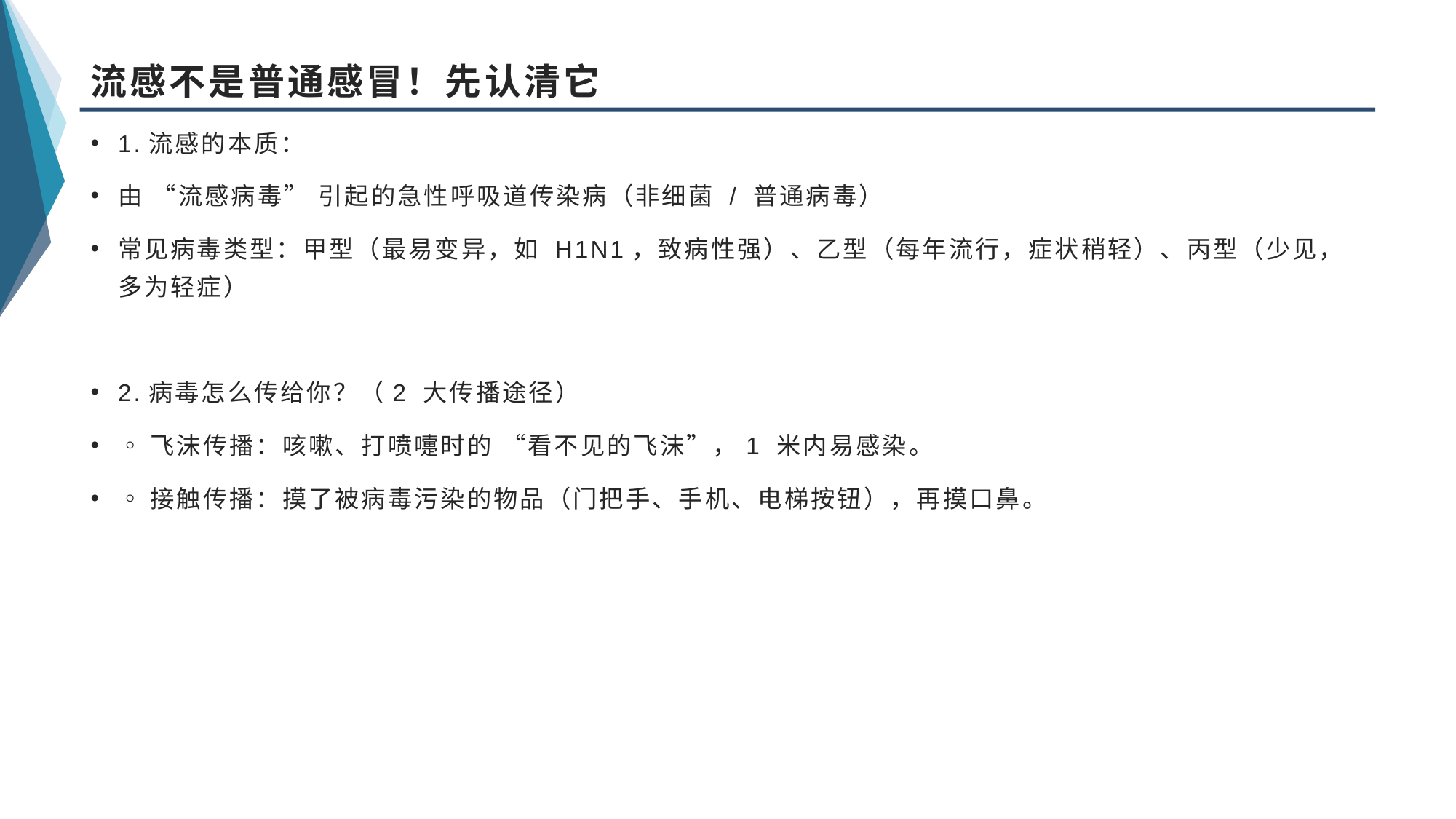

# 流感不是普通感冒！先认清它
1.流感的本质：
由 “流感病毒” 引起的急性呼吸道传染病（非细菌 / 普通病毒）
常见病毒类型：甲型（最易变异，如 H1N1，致病性强）、乙型（每年流行，症状稍轻）、丙型（少见，多为轻症）

2.病毒怎么传给你？（2 大传播途径）
◦飞沫传播：咳嗽、打喷嚏时的 “看不见的飞沫”，1 米内易感染。
◦接触传播：摸了被病毒污染的物品（门把手、手机、电梯按钮），再摸口鼻。

2